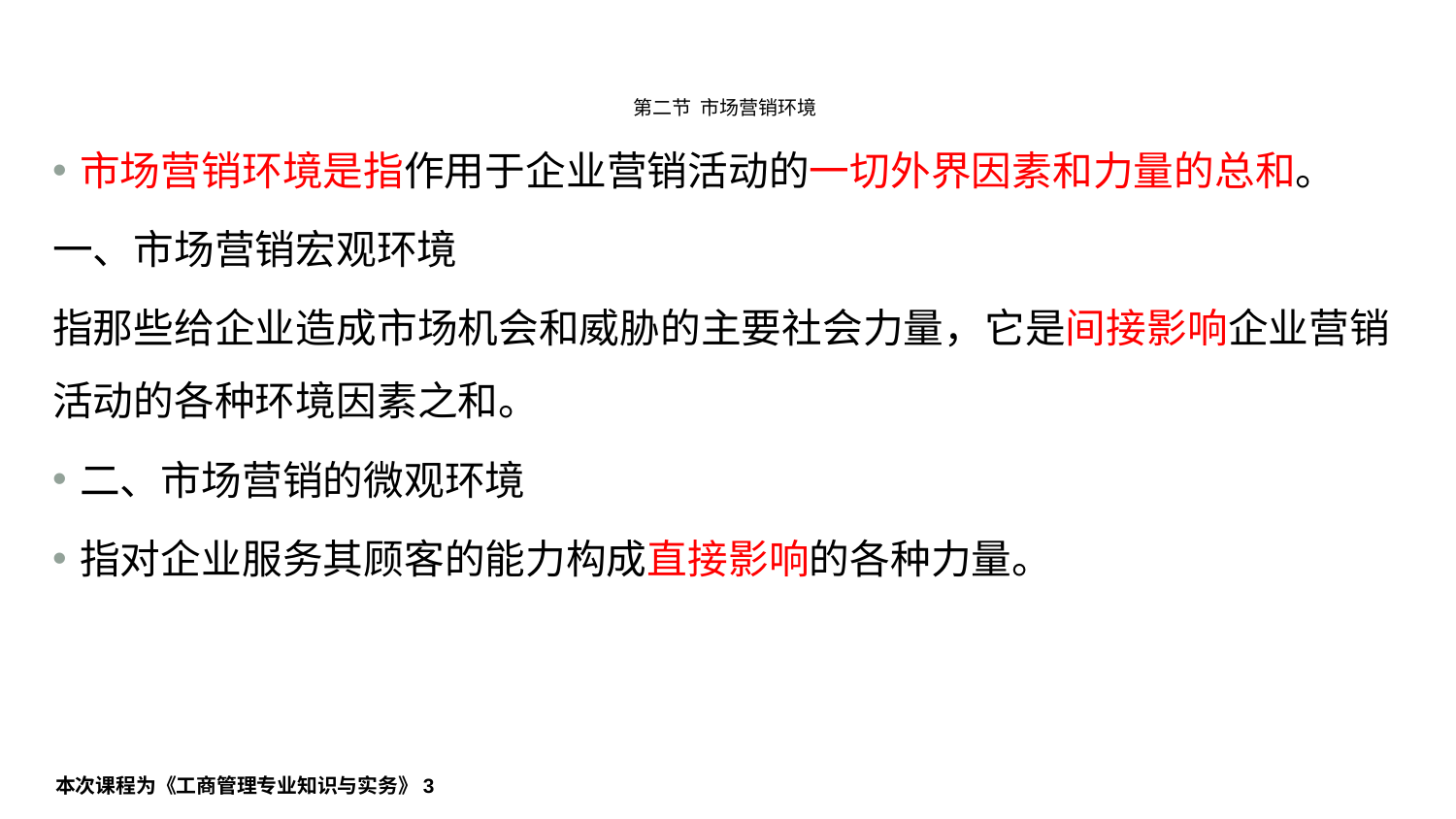

# 第二节  市场营销环境
市场营销环境是指作用于企业营销活动的一切外界因素和力量的总和。
一、市场营销宏观环境
指那些给企业造成市场机会和威胁的主要社会力量，它是间接影响企业营销活动的各种环境因素之和。
二、市场营销的微观环境
指对企业服务其顾客的能力构成直接影响的各种力量。